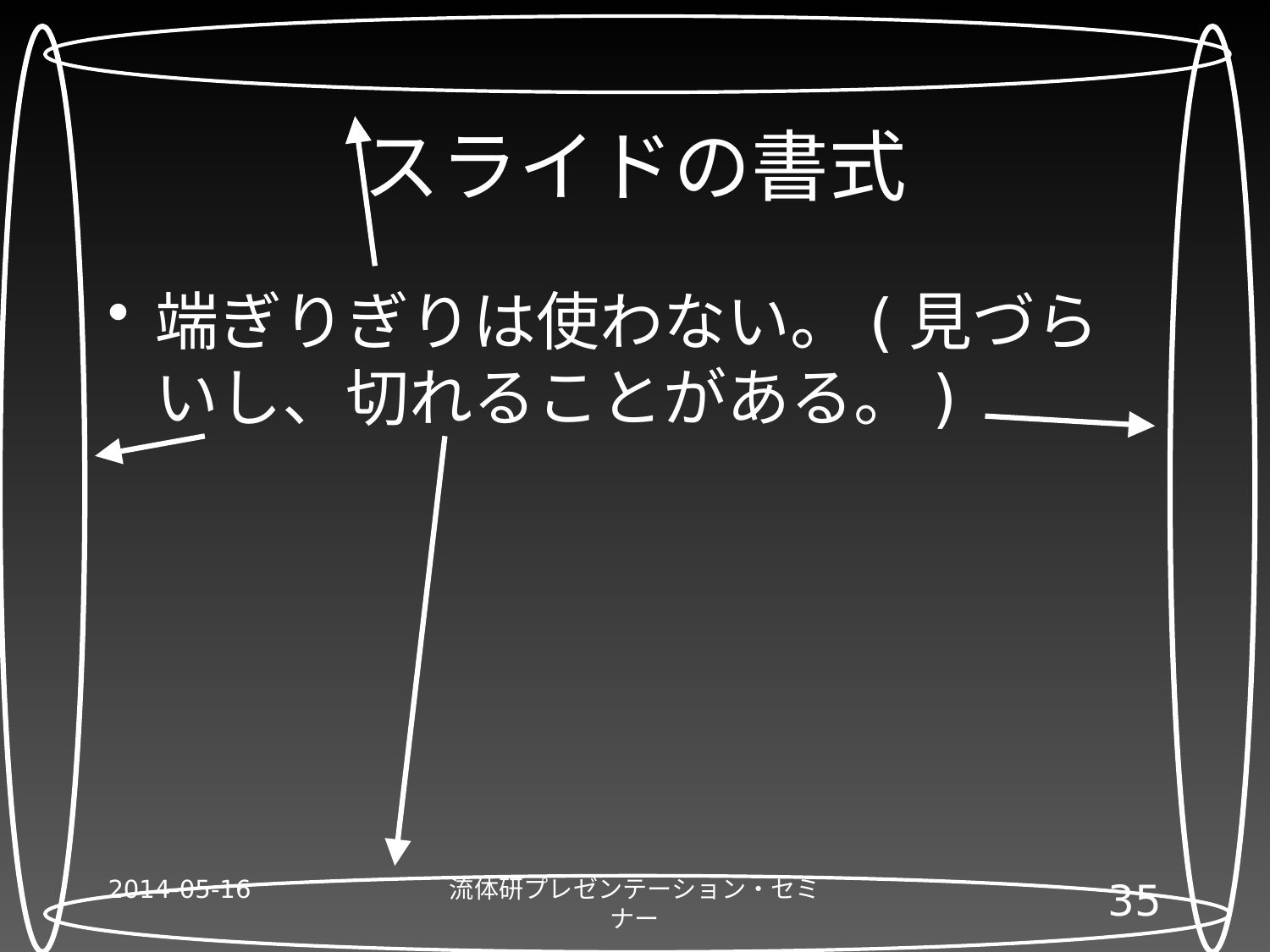

# スライドの書式

端ぎりぎりは使わない。(見づらいし、切れることがある。)

2014-05-16
流体研プレゼンテーション・セミナー
35